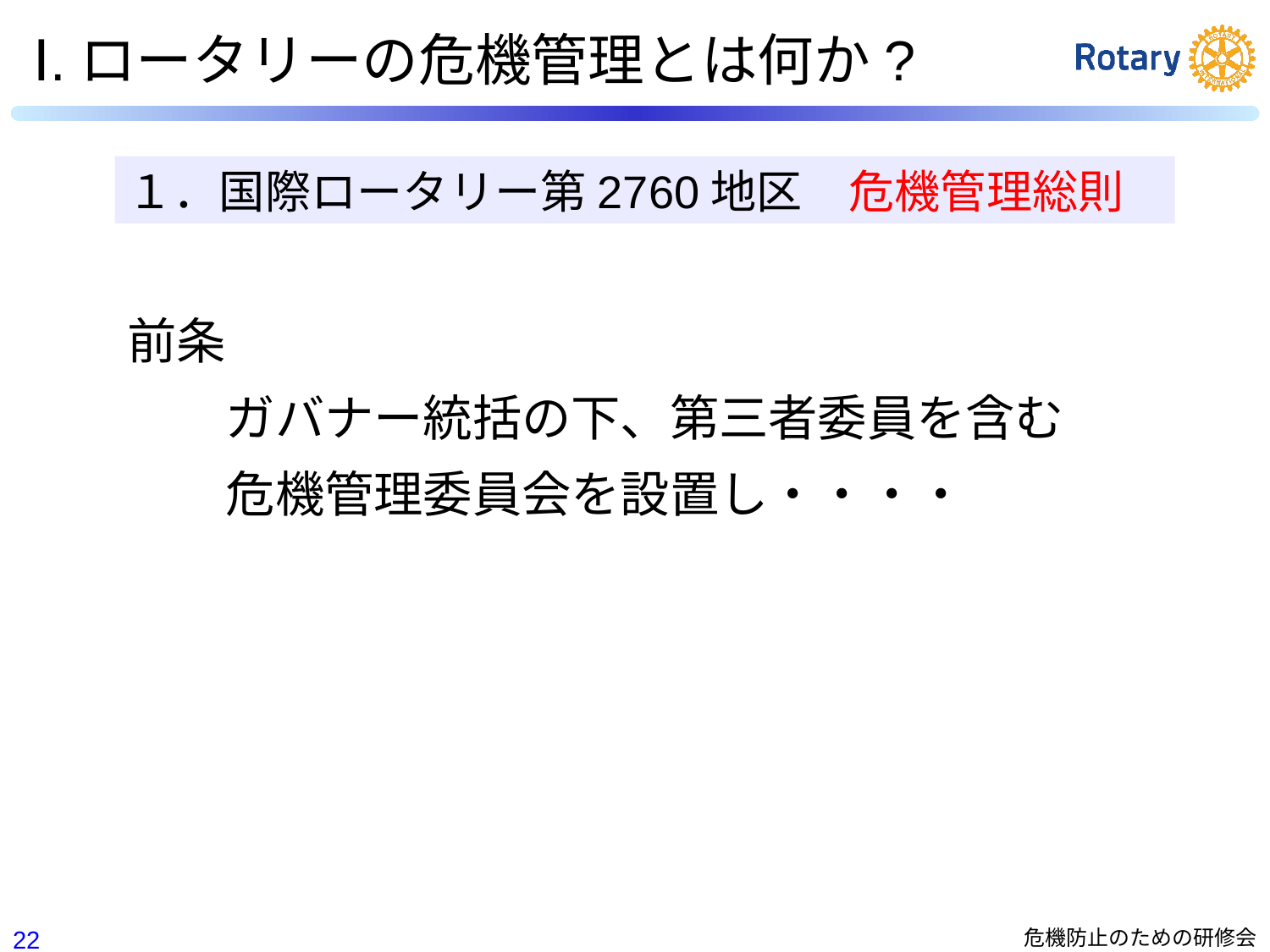

Ⅰ.ロータリーの危機管理とは何か?
１．国際ロータリー第2760地区　危機管理総則

前条
　　ガバナー統括の下、第三者委員を含む
　　危機管理委員会を設置し・・・・

危機管理総則と
危機管理委員会規定を
読んでいきましょう
22
危機防止のための研修会